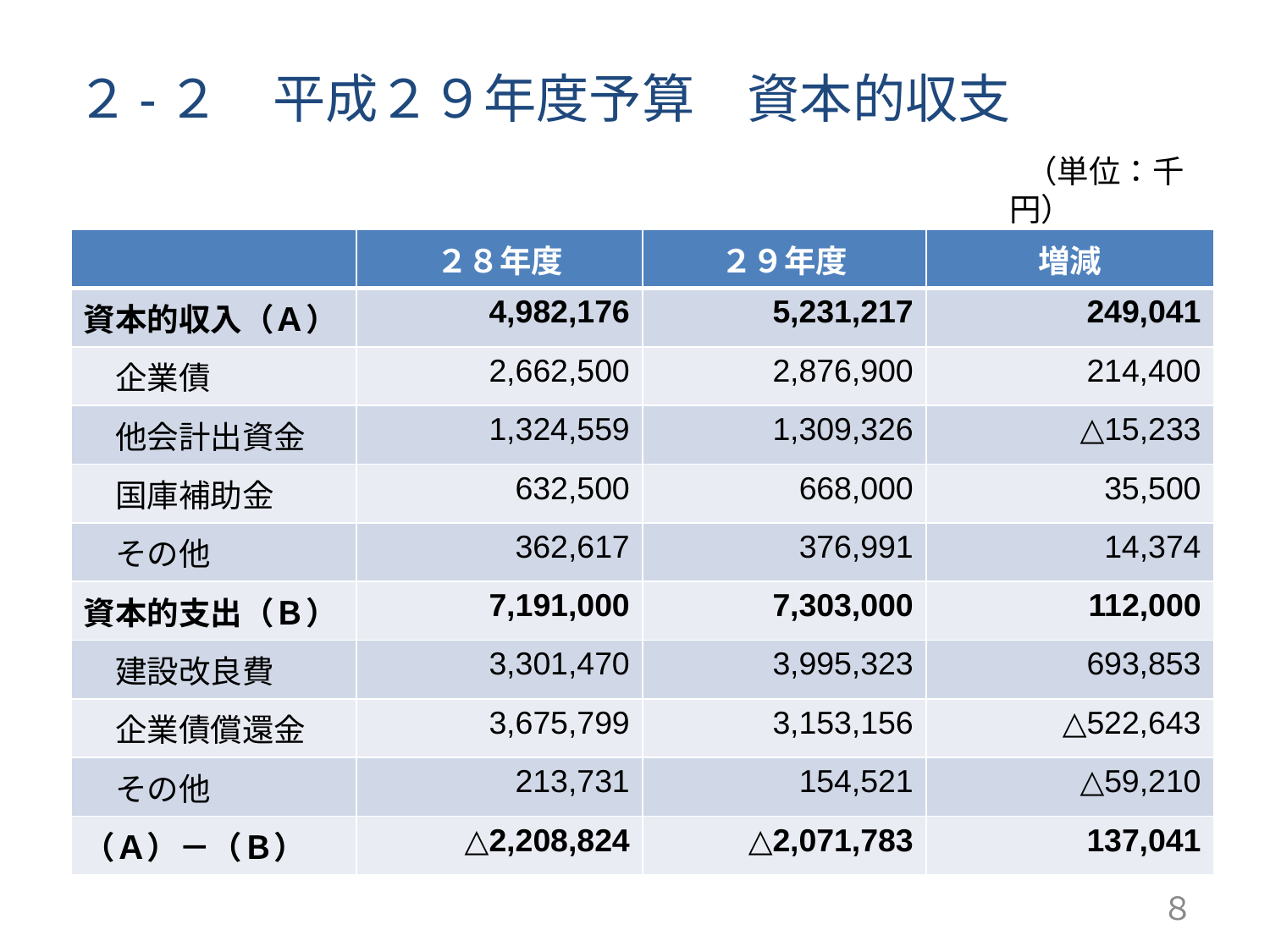

# ２-２　平成２９年度予算　資本的収支
　　　（単位：千円））
|  | ２８年度 | ２９年度 | 増減 |
| --- | --- | --- | --- |
| 資本的収入（Ａ） | 4,982,176 | 5,231,217 | 249,041 |
| 企業債 | 2,662,500 | 2,876,900 | 214,400 |
| 他会計出資金 | 1,324,559 | 1,309,326 | △15,233 |
| 国庫補助金 | 632,500 | 668,000 | 35,500 |
| その他 | 362,617 | 376,991 | 14,374 |
| 資本的支出（Ｂ） | 7,191,000 | 7,303,000 | 112,000 |
| 建設改良費 | 3,301,470 | 3,995,323 | 693,853 |
| 企業債償還金 | 3,675,799 | 3,153,156 | △522,643 |
| その他 | 213,731 | 154,521 | △59,210 |
| （Ａ）－（Ｂ） | △2,208,824 | △2,071,783 | 137,041 |
８